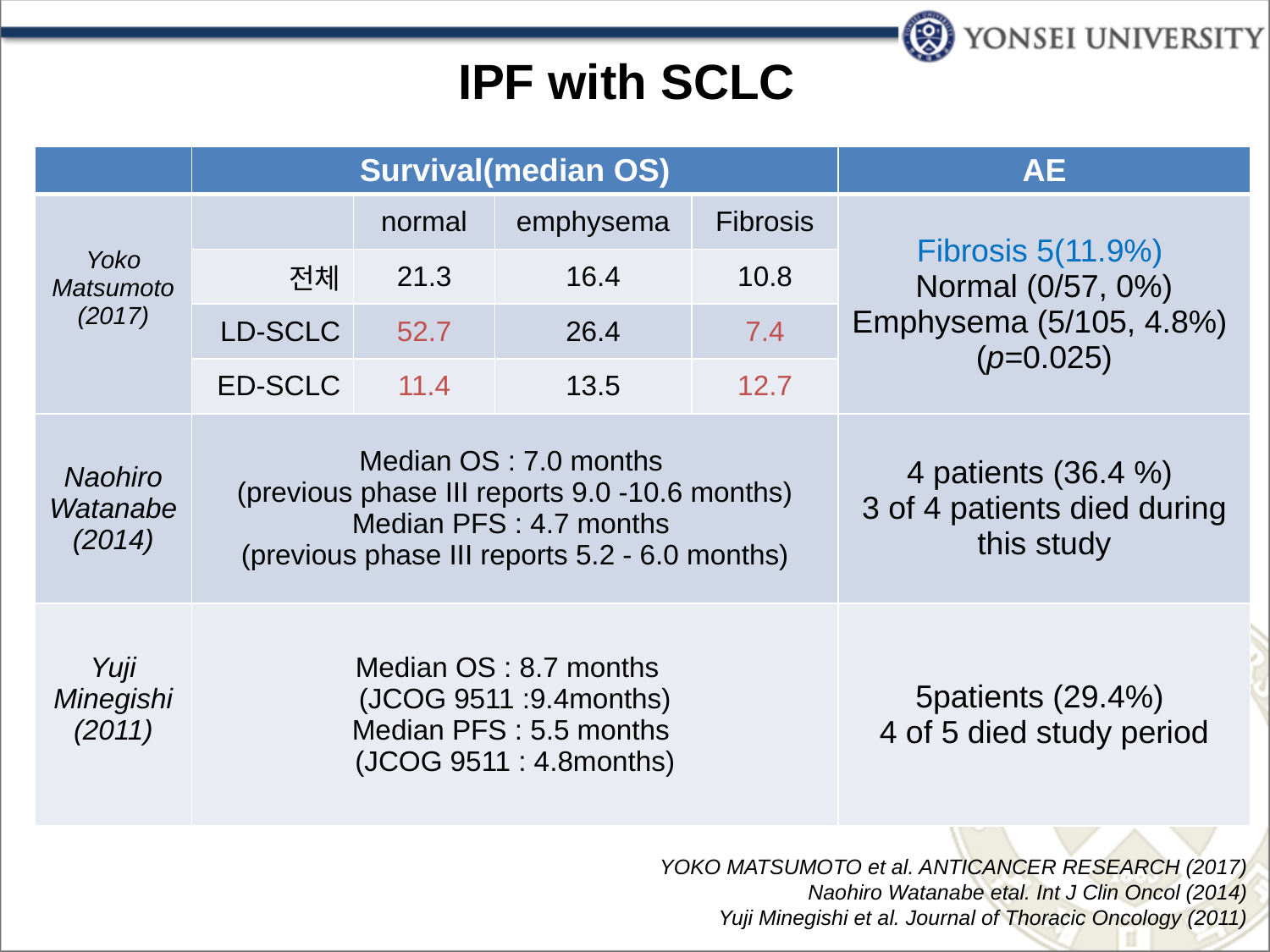

# IPF with SCLC
|  | Survival(median OS) |  |  |  | AE |
| --- | --- | --- | --- | --- | --- |
| Yoko Matsumoto (2017) |  | normal | emphysema | Fibrosis | Fibrosis 5(11.9%) Normal (0/57, 0%) Emphysema (5/105, 4.8%) (p=0.025) |
|  | 전체 | 21.3 | 16.4 | 10.8 |  |
|  | LD-SCLC | 52.7 | 26.4 | 7.4 |  |
|  | ED-SCLC | 11.4 | 13.5 | 12.7 |  |
| Naohiro Watanabe (2014) | Median OS : 7.0 months (previous phase III reports 9.0 -10.6 months) Median PFS : 4.7 months (previous phase III reports 5.2 - 6.0 months) |  |  |  | 4 patients (36.4 %) 3 of 4 patients died during this study |
| Yuji Minegishi (2011) | Median OS : 8.7 months (JCOG 9511 :9.4months) Median PFS : 5.5 months (JCOG 9511 : 4.8months) |  |  |  | 5patients (29.4%) 4 of 5 died study period |
YOKO MATSUMOTO et al. ANTICANCER RESEARCH (2017)
Naohiro Watanabe etal. Int J Clin Oncol (2014)
Yuji Minegishi et al. Journal of Thoracic Oncology (2011)